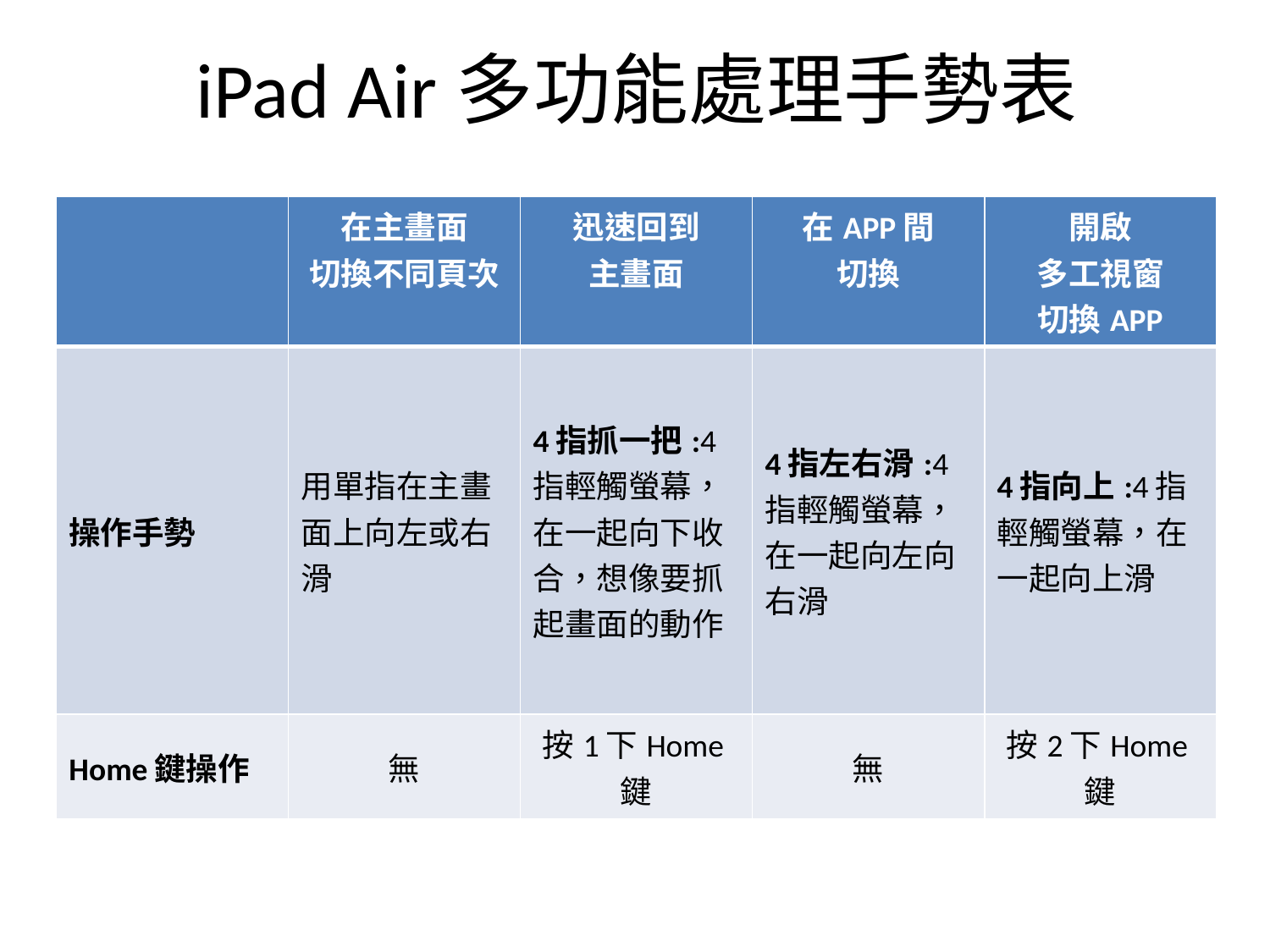

iPad Air多功能處理手勢表
|  | 在主畫面 切換不同頁次 | 迅速回到 主畫面 | 在APP間 切換 | 開啟 多工視窗 切換APP |
| --- | --- | --- | --- | --- |
| 操作手勢 | 用單指在主畫面上向左或右滑 | 4指抓一把:4指輕觸螢幕，在一起向下收合，想像要抓起畫面的動作 | 4指左右滑:4指輕觸螢幕，在一起向左向右滑 | 4指向上:4指輕觸螢幕，在一起向上滑 |
| Home鍵操作 | 無 | 按1下Home鍵 | 無 | 按2下Home鍵 |